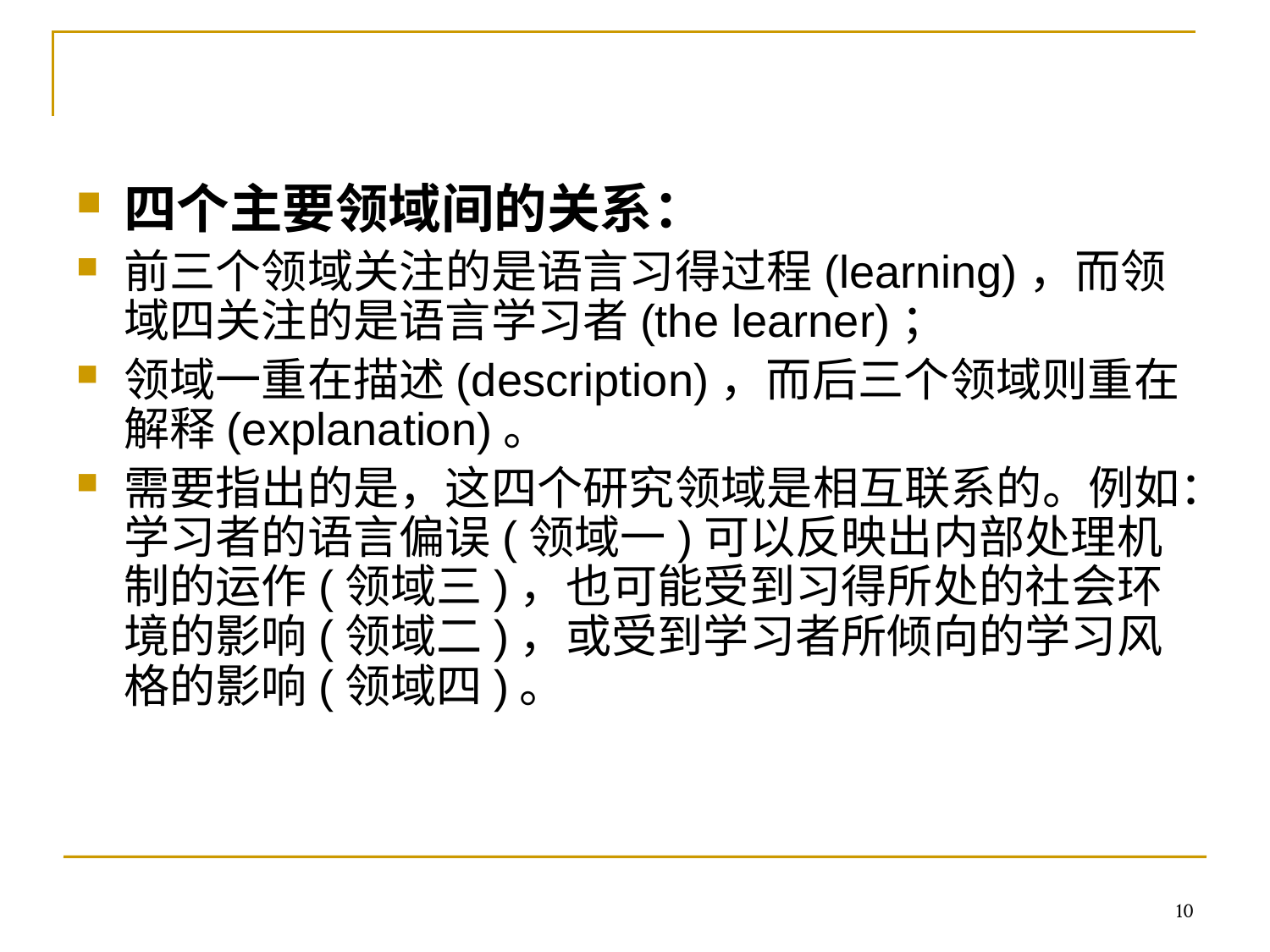

四个主要领域间的关系：
前三个领域关注的是语言习得过程(learning)，而领域四关注的是语言学习者(the learner)；
领域一重在描述(description)，而后三个领域则重在解释(explanation)。
需要指出的是，这四个研究领域是相互联系的。例如：学习者的语言偏误(领域一)可以反映出内部处理机制的运作(领域三)，也可能受到习得所处的社会环境的影响(领域二)，或受到学习者所倾向的学习风格的影响(领域四)。
10